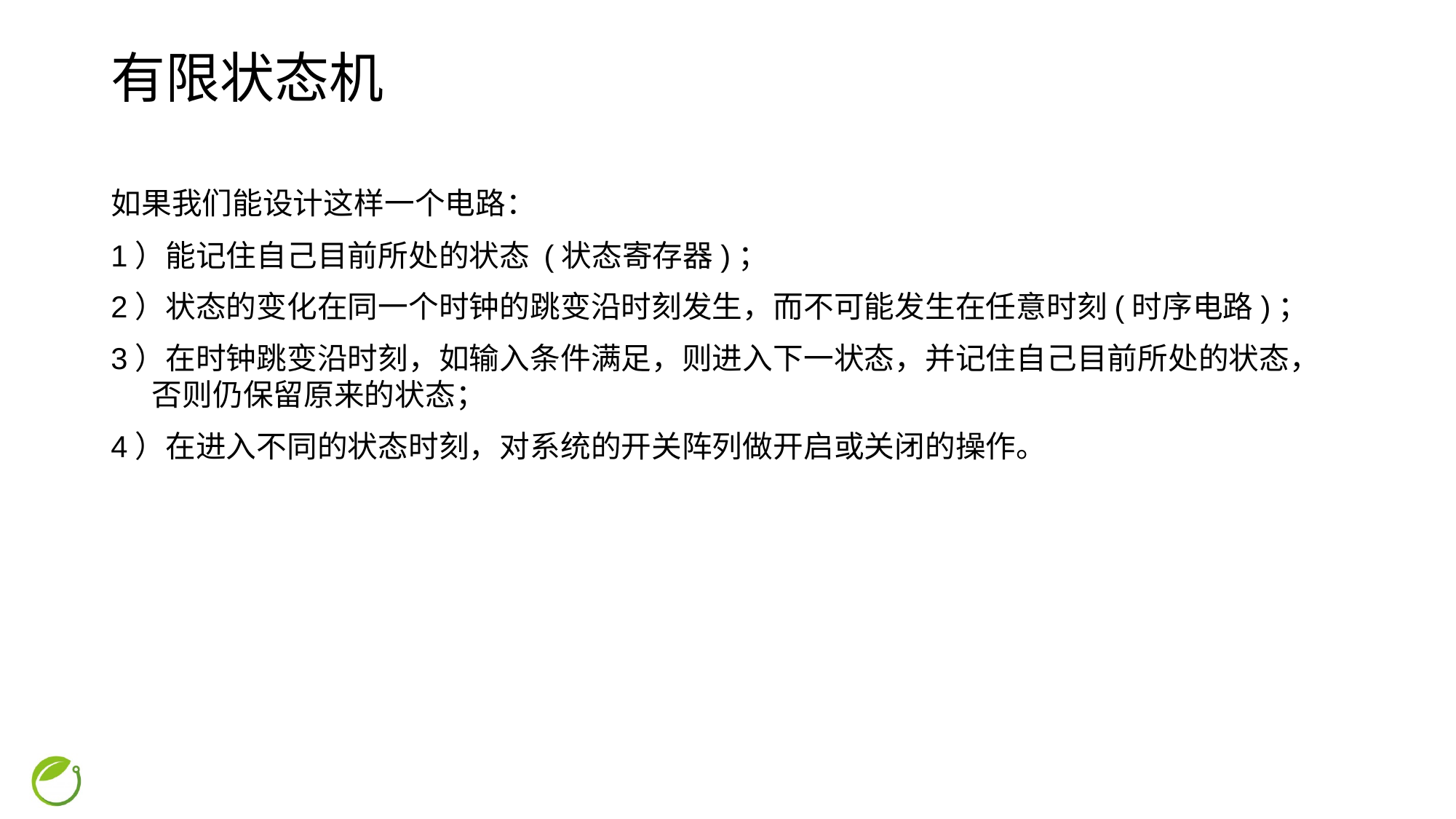

# 有限状态机
如果我们能设计这样一个电路：
1）能记住自己目前所处的状态 (状态寄存器)；
2）状态的变化在同一个时钟的跳变沿时刻发生，而不可能发生在任意时刻(时序电路)；
3）在时钟跳变沿时刻，如输入条件满足，则进入下一状态，并记住自己目前所处的状态，否则仍保留原来的状态；
4）在进入不同的状态时刻，对系统的开关阵列做开启或关闭的操作。